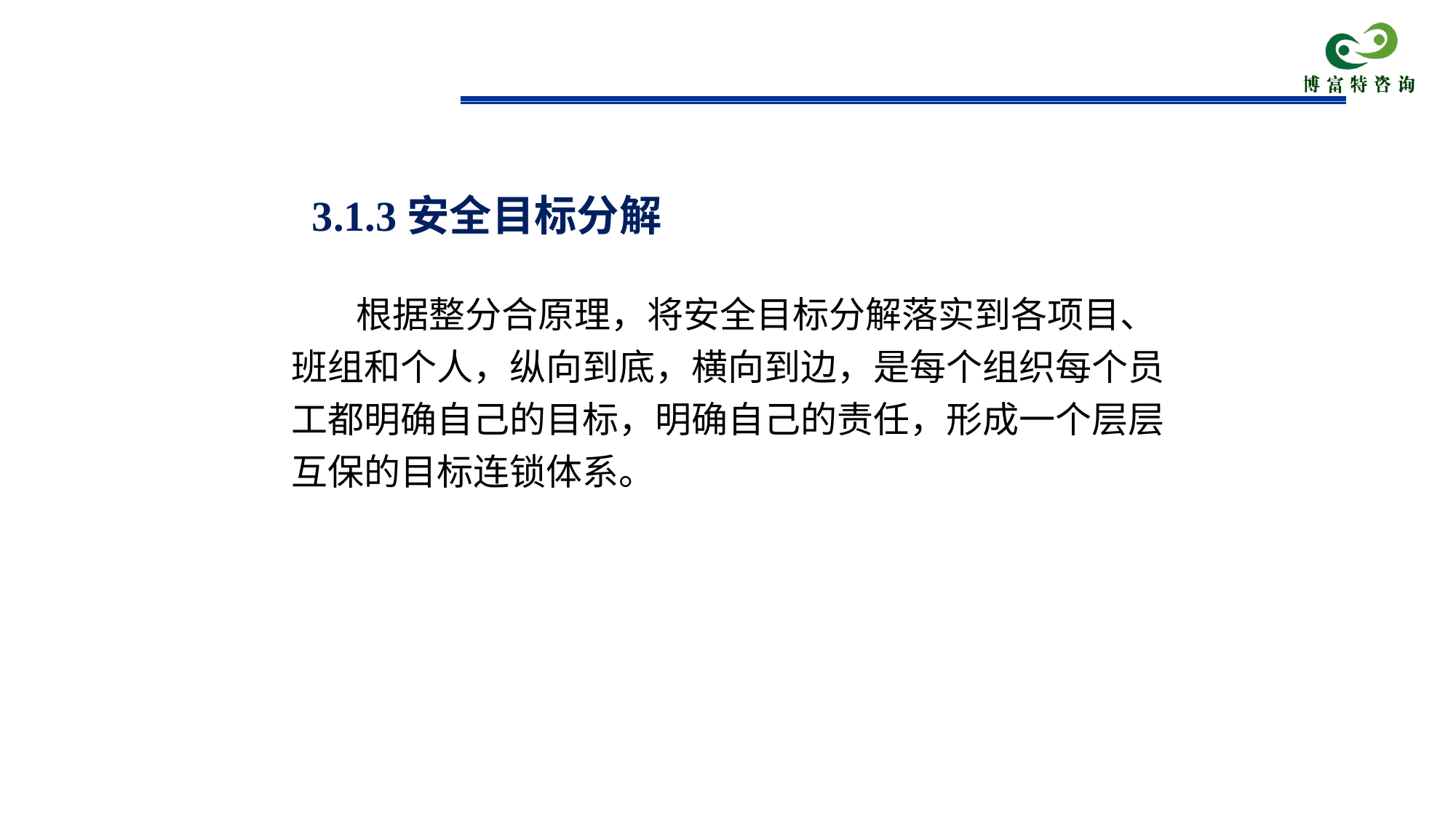

3.1.3安全目标分解

根据整分合原理，将安全目标分解落实到各项目、班组和个人，纵向到底，横向到边，是每个组织每个员工都明确自己的目标，明确自己的责任，形成一个层层互保的目标连锁体系。